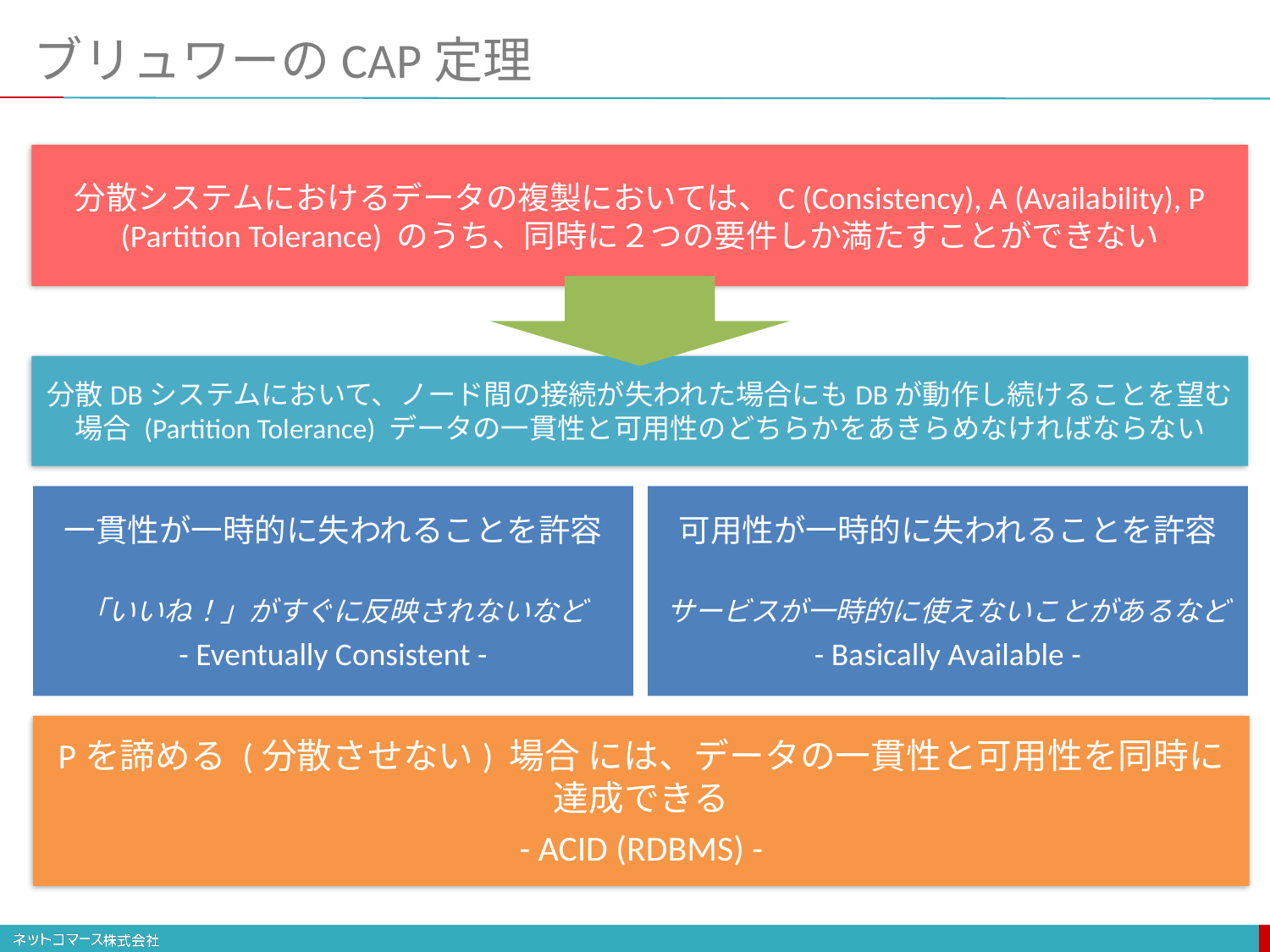

# ブリュワーのCAP定理
分散システムにおけるデータの複製においては、C (Consistency), A (Availability), P (Partition Tolerance) のうち、同時に２つの要件しか満たすことができない

分散DBシステムにおいて、ノード間の接続が失われた場合にもDBが動作し続けることを望む場合 (Partition Tolerance) データの一貫性と可用性のどちらかをあきらめなければならない
一貫性が一時的に失われることを許容

「いいね！」がすぐに反映されないなど
- Eventually Consistent -
可用性が一時的に失われることを許容

サービスが一時的に使えないことがあるなど
- Basically Available -
Pを諦める (分散させない) 場合 には、データの一貫性と可用性を同時に達成できる
- ACID (RDBMS) -